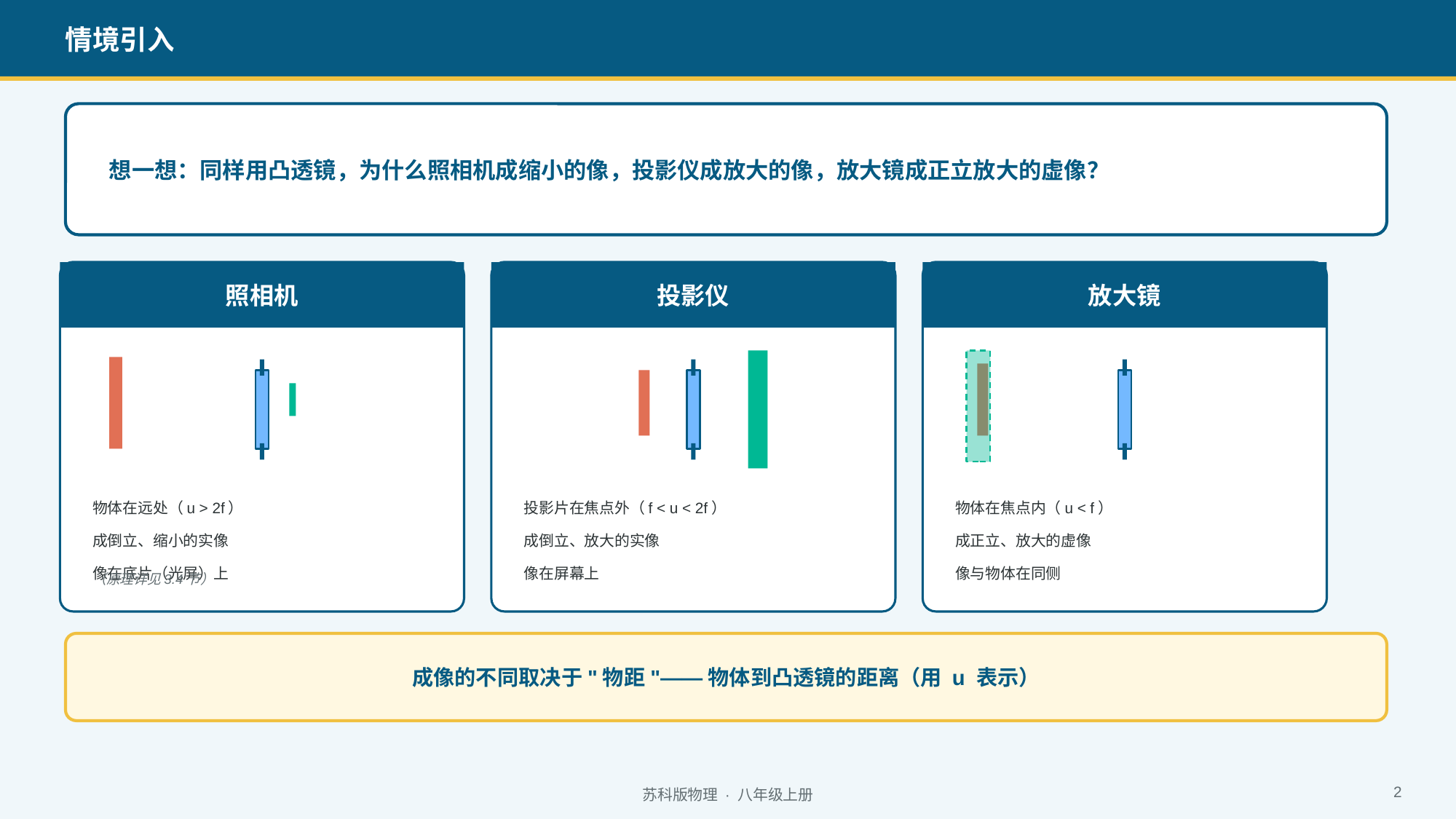

情境引入

想一想：同样用凸透镜，为什么照相机成缩小的像，投影仪成放大的像，放大镜成正立放大的虚像？

照相机
投影仪
放大镜

物体在远处（u > 2f）
投影片在焦点外（f < u < 2f）
物体在焦点内（u < f）
成倒立、缩小的实像
成倒立、放大的实像
成正立、放大的虚像
像在底片（光屏）上
像在屏幕上
像与物体在同侧
（原理详见3.4节）

成像的不同取决于"物距"——物体到凸透镜的距离（用 u 表示）
苏科版物理 · 八年级上册
2